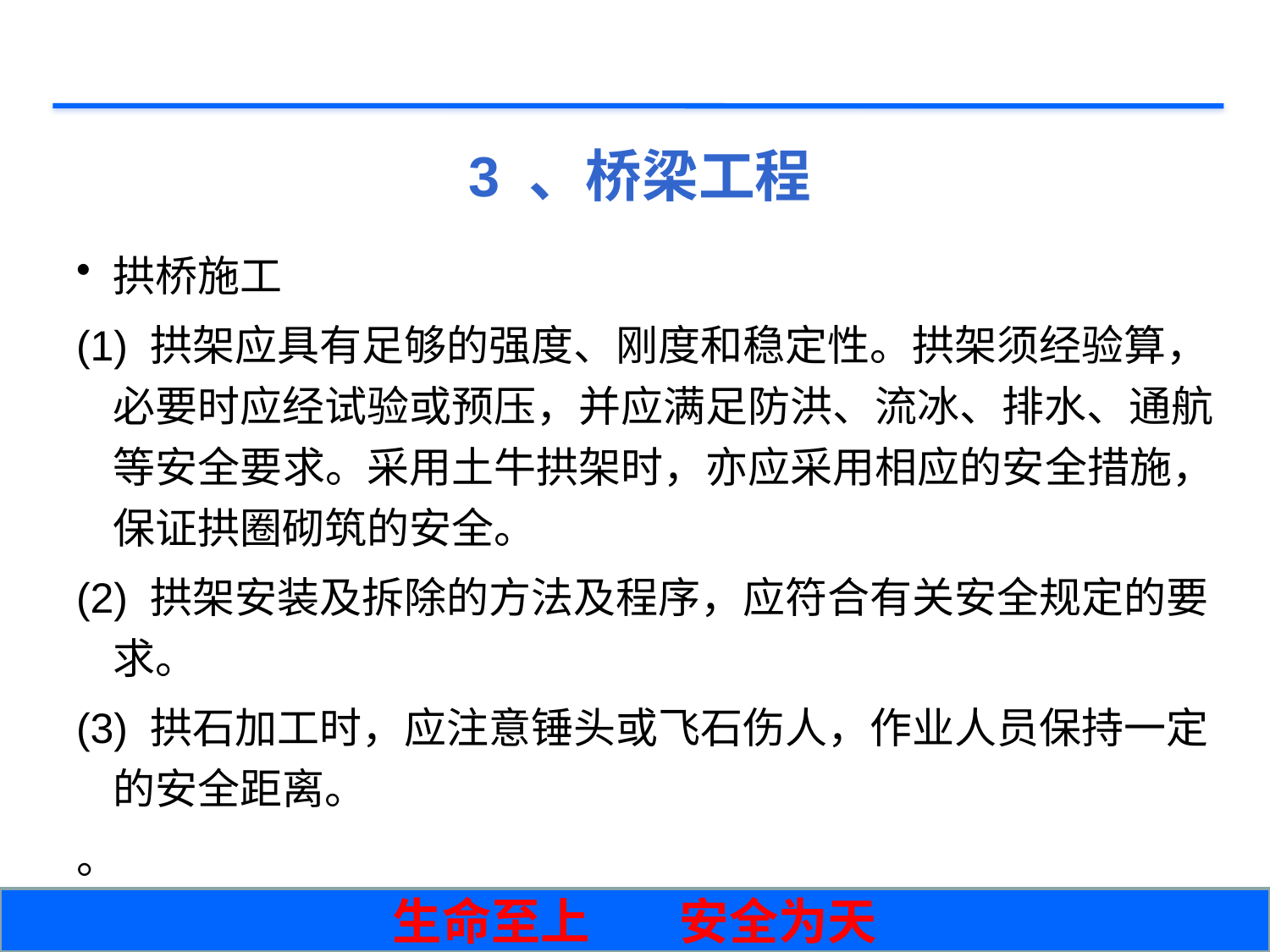

# 3 、桥梁工程
拱桥施工
(1) 拱架应具有足够的强度、刚度和稳定性。拱架须经验算，必要时应经试验或预压，并应满足防洪、流冰、排水、通航等安全要求。采用土牛拱架时，亦应采用相应的安全措施，保证拱圈砌筑的安全。
(2) 拱架安装及拆除的方法及程序，应符合有关安全规定的要求。
(3) 拱石加工时，应注意锤头或飞石伤人，作业人员保持一定的安全距离。
。